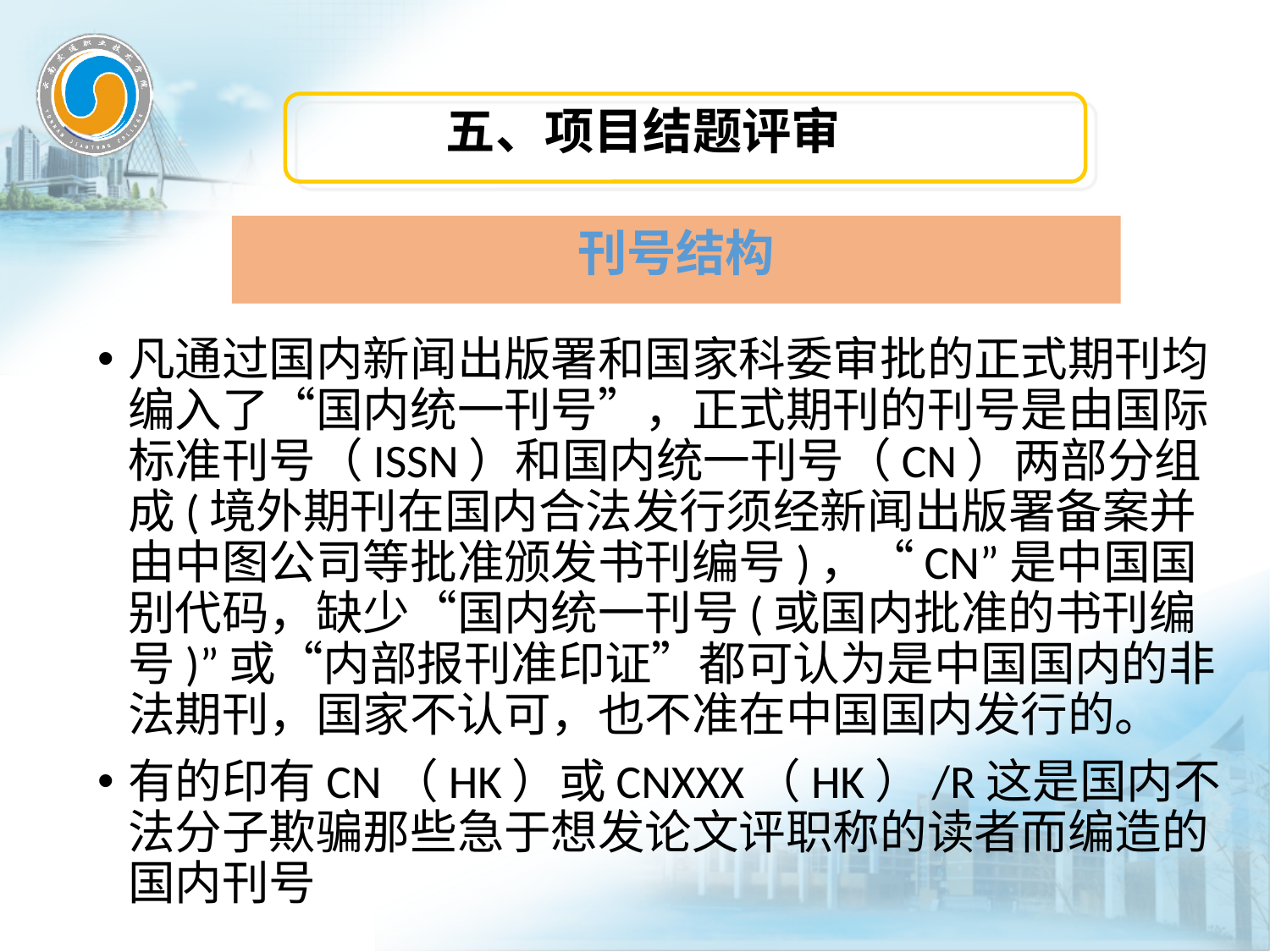

五、项目结题评审

刊号结构
凡通过国内新闻出版署和国家科委审批的正式期刊均编入了“国内统一刊号”，正式期刊的刊号是由国际标准刊号（ISSN）和国内统一刊号（CN）两部分组成(境外期刊在国内合法发行须经新闻出版署备案并由中图公司等批准颁发书刊编号)，“CN”是中国国别代码，缺少“国内统一刊号(或国内批准的书刊编号)”或“内部报刊准印证”都可认为是中国国内的非法期刊，国家不认可，也不准在中国国内发行的。
有的印有CN（HK）或CNXXX（HK）/R这是国内不法分子欺骗那些急于想发论文评职称的读者而编造的国内刊号